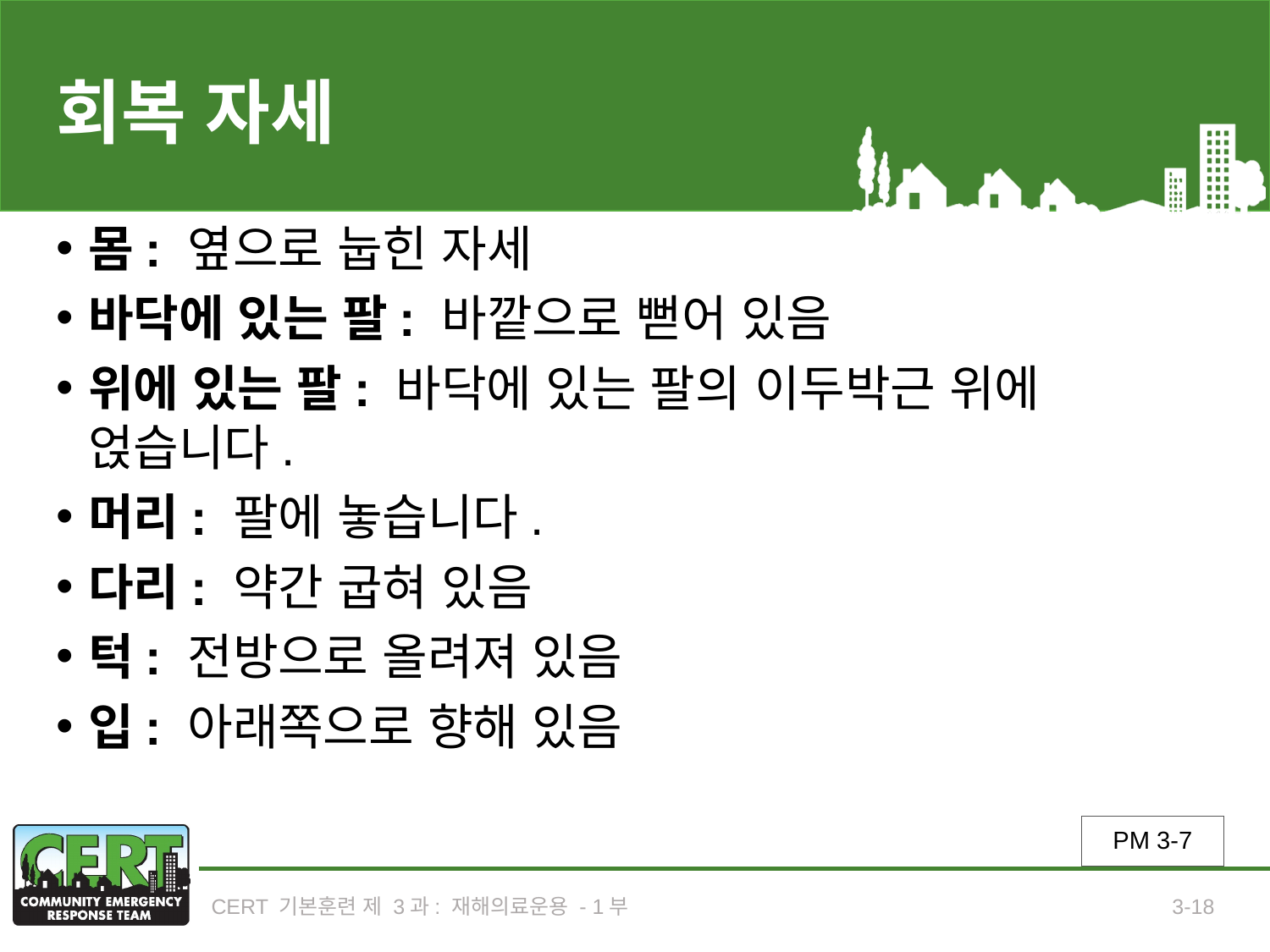

# 회복 자세
몸: 옆으로 눕힌 자세
바닥에 있는 팔: 바깥으로 뻗어 있음
위에 있는 팔: 바닥에 있는 팔의 이두박근 위에 얹습니다.
머리: 팔에 놓습니다.
다리: 약간 굽혀 있음
턱: 전방으로 올려져 있음
입: 아래쪽으로 향해 있음
PM 3-7
CERT 기본훈련 제 3과: 재해의료운용 - 1부
3-18